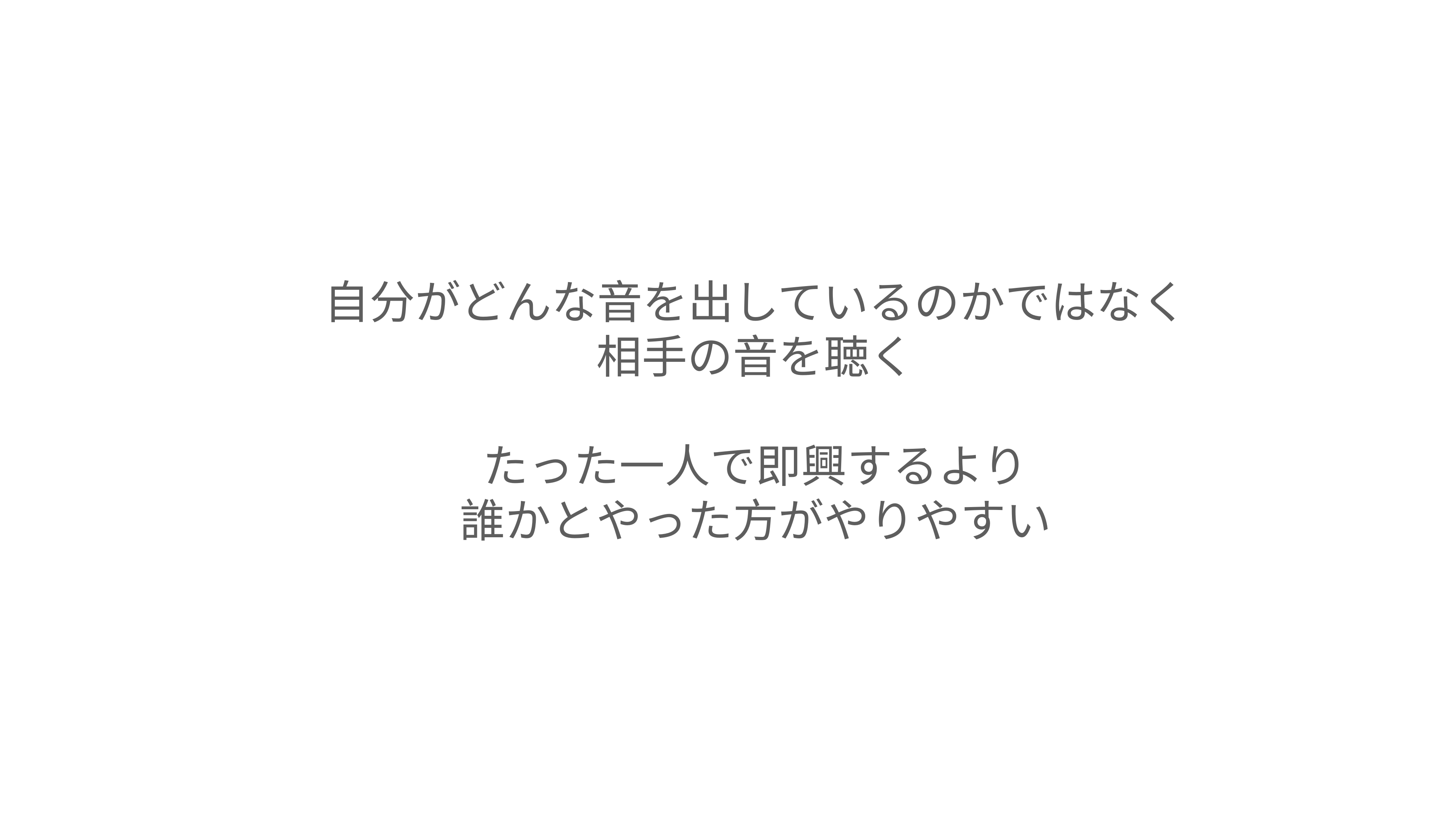

自分がどんな音を出しているのかではなく
相手の音を聴く

たった一人で即興するより
誰かとやった方がやりやすい